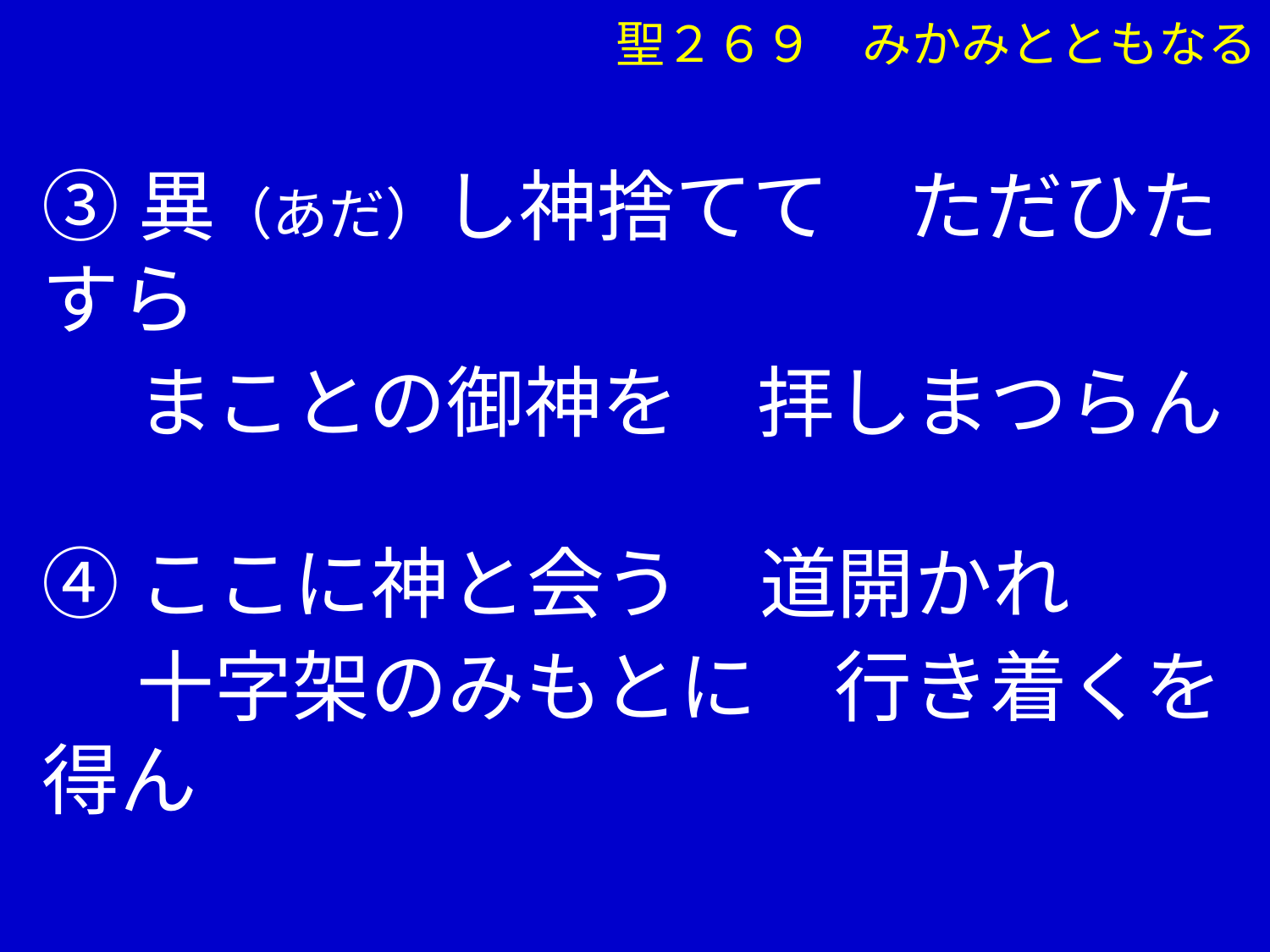

聖２６９　みかみとともなる

③異（あだ）し神捨てて　ただひたすら
　 まことの御神を　拝しまつらん

④ここに神と会う　道開かれ
　 十字架のみもとに　行き着くを得ん